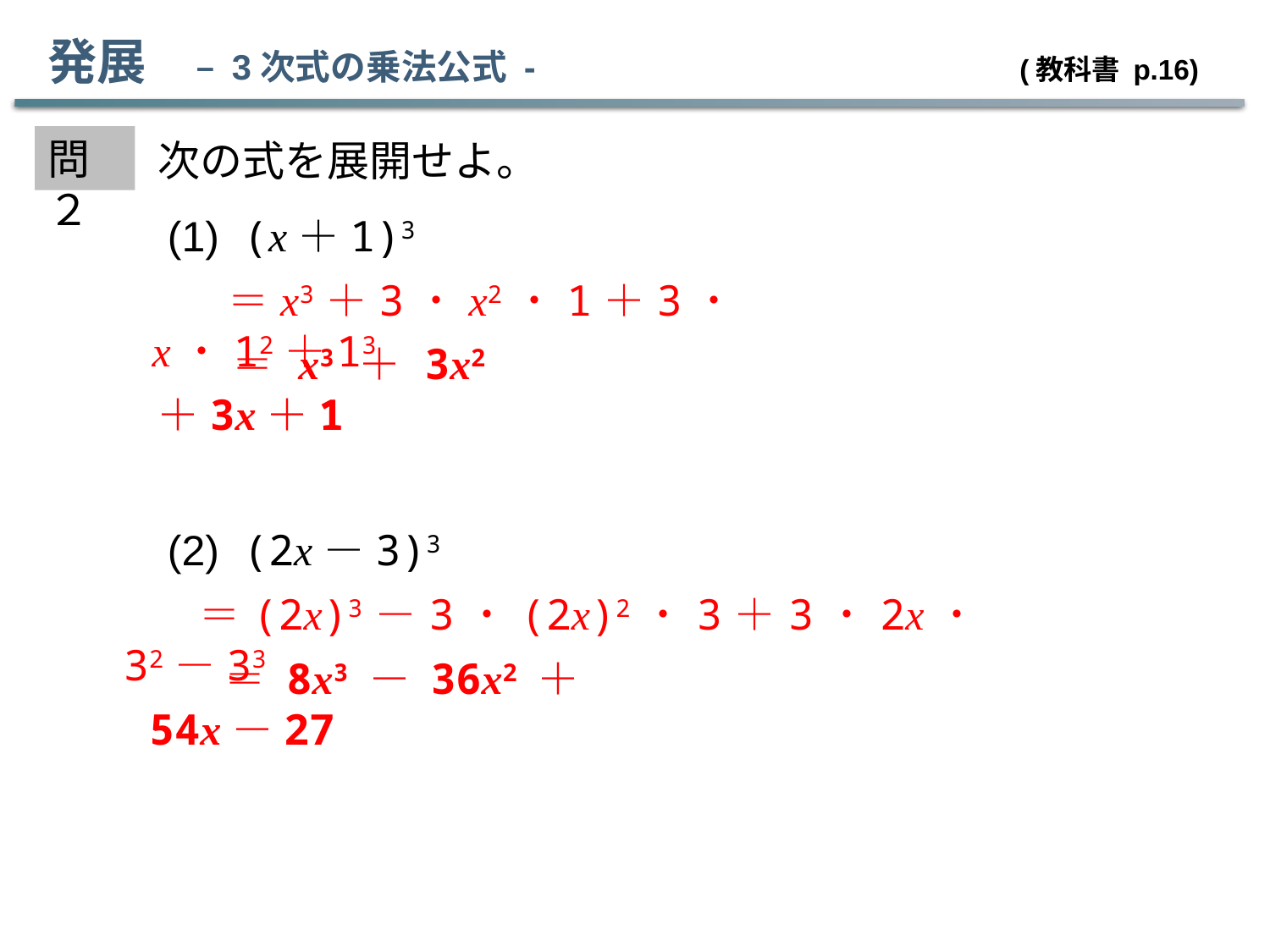

発展　– 3次式の乗法公式 -				      (教科書 p.16)
問２

次の式を展開せよ。
(1)  (x＋1)3
＝x3＋3・x2・1＋3・x・12＋13
＝x3＋3x2＋3x＋1
(2)  (2x－3)3
＝(2x)3－3・(2x)2・3＋3・2x・32－33
＝8x3－36x2＋54x－27